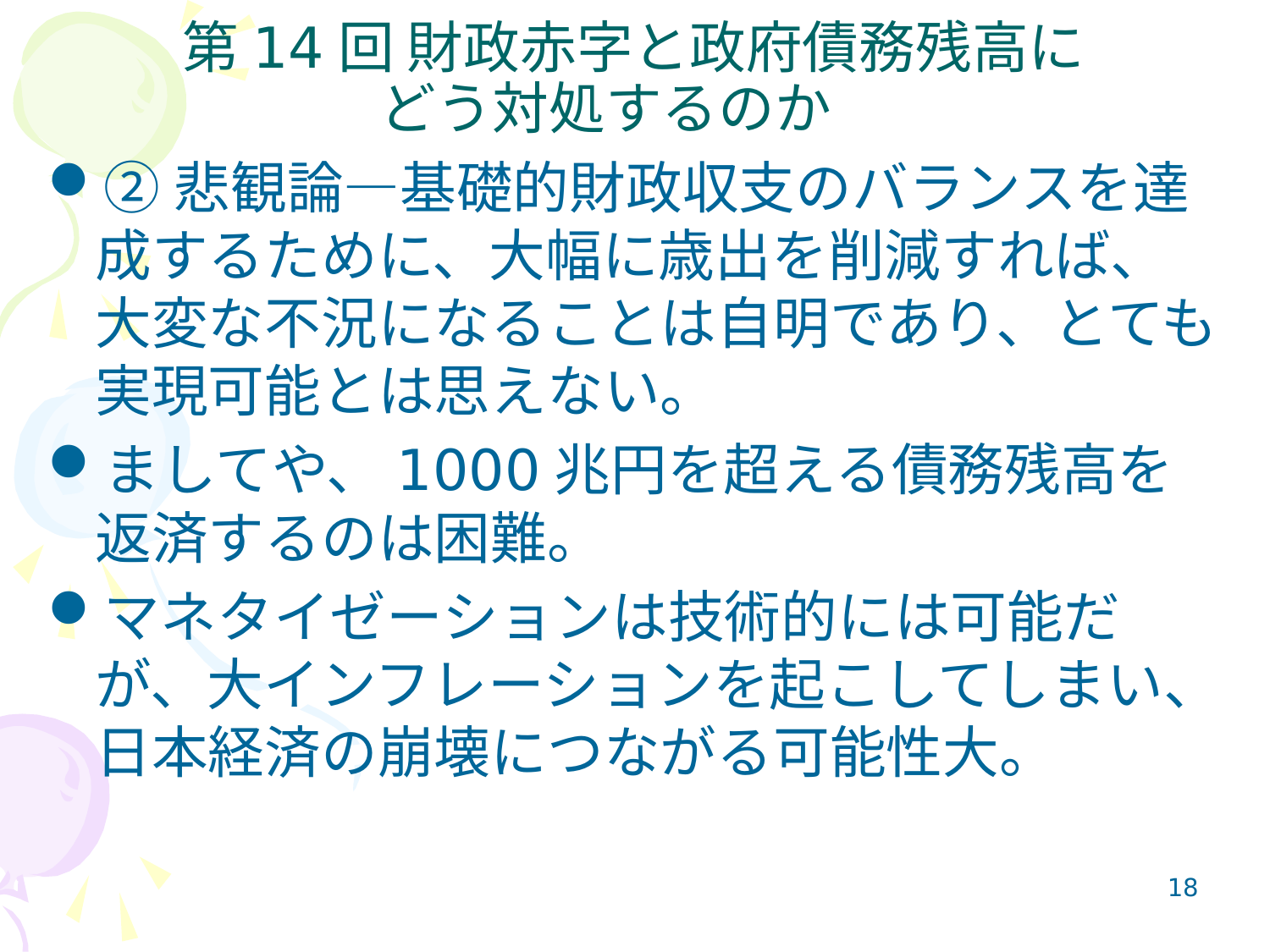

# 第14回 財政赤字と政府債務残高に どう対処するのか
②悲観論―基礎的財政収支のバランスを達成するために、大幅に歳出を削減すれば、大変な不況になることは自明であり、とても実現可能とは思えない。
ましてや、1000兆円を超える債務残高を返済するのは困難。
マネタイゼーションは技術的には可能だが、大インフレーションを起こしてしまい、日本経済の崩壊につながる可能性大。

18